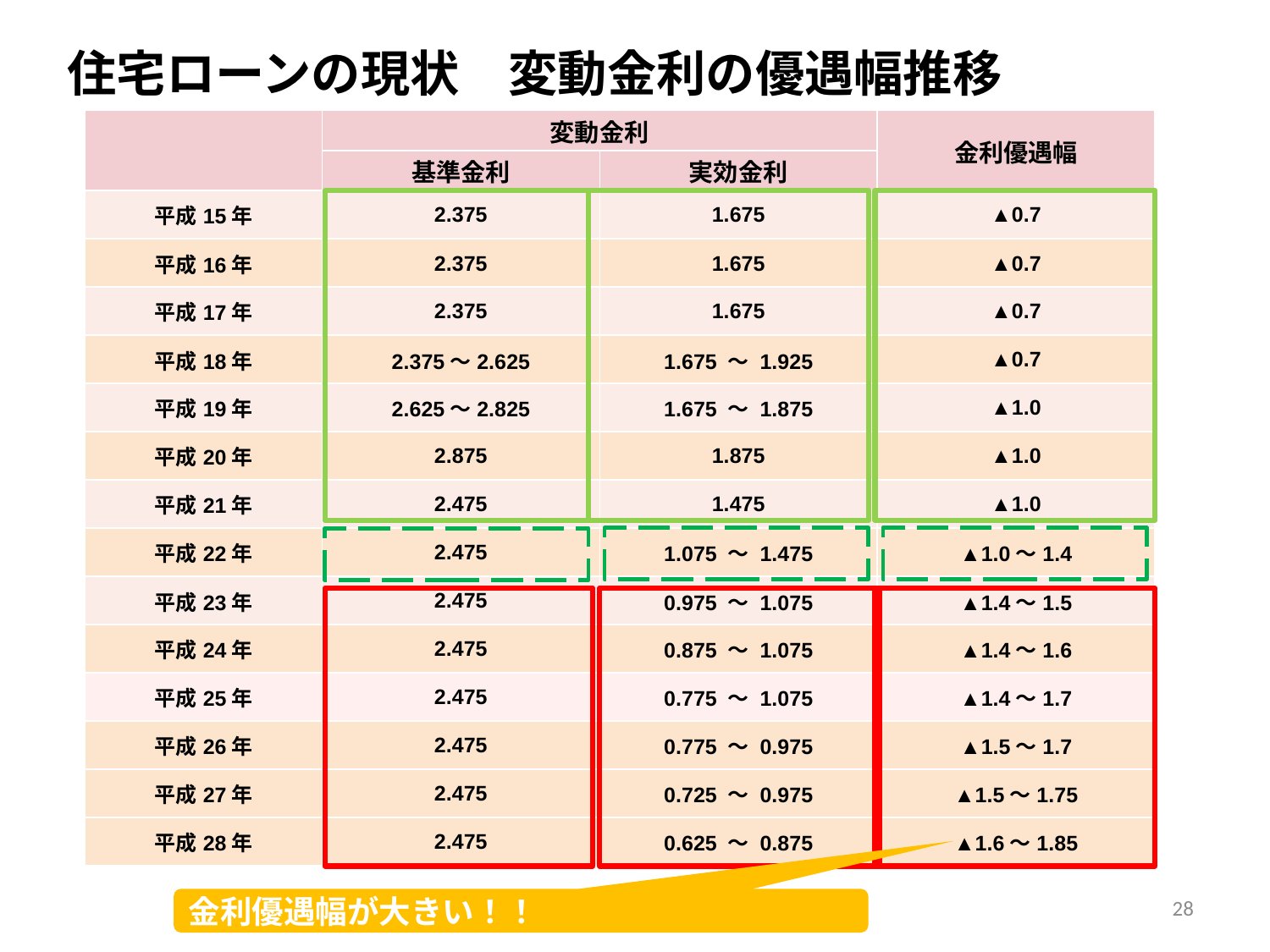

住宅ローンの現状　変動金利の優遇幅推移
|  | 変動金利 |  | 金利優遇幅 |
| --- | --- | --- | --- |
|  | 基準金利 | 実効金利 |  |
| 平成15年 | 2.375 | 1.675 | ▲0.7 |
| 平成16年 | 2.375 | 1.675 | ▲0.7 |
| 平成17年 | 2.375 | 1.675 | ▲0.7 |
| 平成18年 | 2.375～2.625 | 1.675 ～ 1.925 | ▲0.7 |
| 平成19年 | 2.625～2.825 | 1.675 ～ 1.875 | ▲1.0 |
| 平成20年 | 2.875 | 1.875 | ▲1.0 |
| 平成21年 | 2.475 | 1.475 | ▲1.0 |
| 平成22年 | 2.475 | 1.075 ～ 1.475 | ▲1.0～1.4 |
| 平成23年 | 2.475 | 0.975 ～ 1.075 | ▲1.4～1.5 |
| 平成24年 | 2.475 | 0.875 ～ 1.075 | ▲1.4～1.6 |
| 平成25年 | 2.475 | 0.775 ～ 1.075 | ▲1.4～1.7 |
| 平成26年 | 2.475 | 0.775 ～ 0.975 | ▲1.5～1.7 |
| 平成27年 | 2.475 | 0.725 ～ 0.975 | ▲1.5～1.75 |
| 平成28年 | 2.475 | 0.625 ～ 0.875 | ▲1.6～1.85 |

28
金利優遇幅が大きい！！